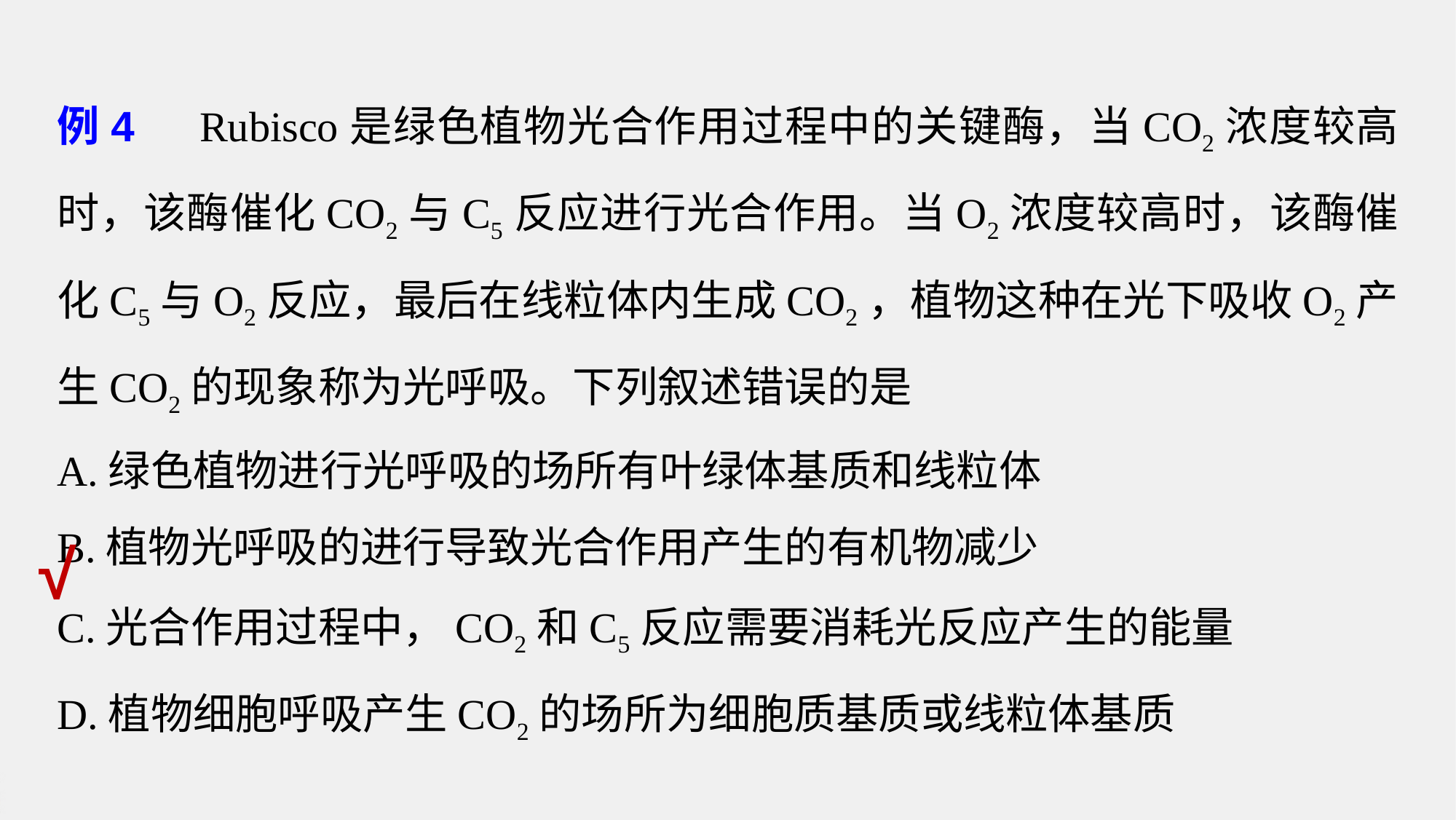

例4　Rubisco是绿色植物光合作用过程中的关键酶，当CO2浓度较高时，该酶催化CO2与C5反应进行光合作用。当O2浓度较高时，该酶催化C5与O2反应，最后在线粒体内生成CO2，植物这种在光下吸收O2产生CO2的现象称为光呼吸。下列叙述错误的是
A.绿色植物进行光呼吸的场所有叶绿体基质和线粒体
B.植物光呼吸的进行导致光合作用产生的有机物减少
C.光合作用过程中，CO2和C5反应需要消耗光反应产生的能量
D.植物细胞呼吸产生CO2的场所为细胞质基质或线粒体基质
√